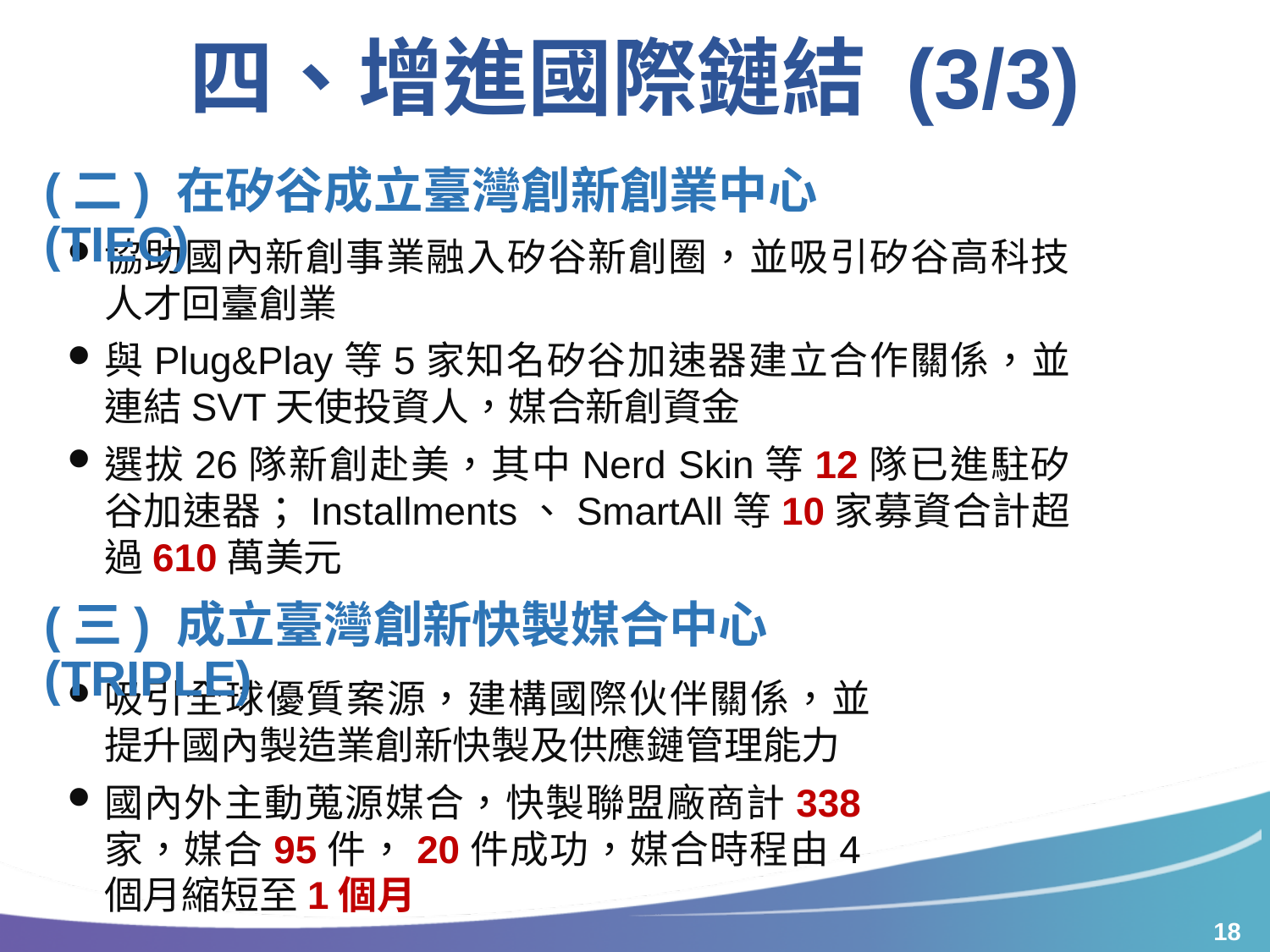

四、增進國際鏈結 (3/3)

(二) 在矽谷成立臺灣創新創業中心(TIEC)
協助國內新創事業融入矽谷新創圈，並吸引矽谷高科技人才回臺創業
與Plug&Play等5家知名矽谷加速器建立合作關係，並連結SVT天使投資人，媒合新創資金
選拔26隊新創赴美，其中Nerd Skin等12隊已進駐矽谷加速器；Installments、SmartAll等10家募資合計超過610萬美元
(三) 成立臺灣創新快製媒合中心 (TRIPLE)
吸引全球優質案源，建構國際伙伴關係，並提升國內製造業創新快製及供應鏈管理能力
國內外主動蒐源媒合，快製聯盟廠商計338家，媒合95件，20件成功，媒合時程由4個月縮短至1個月
18